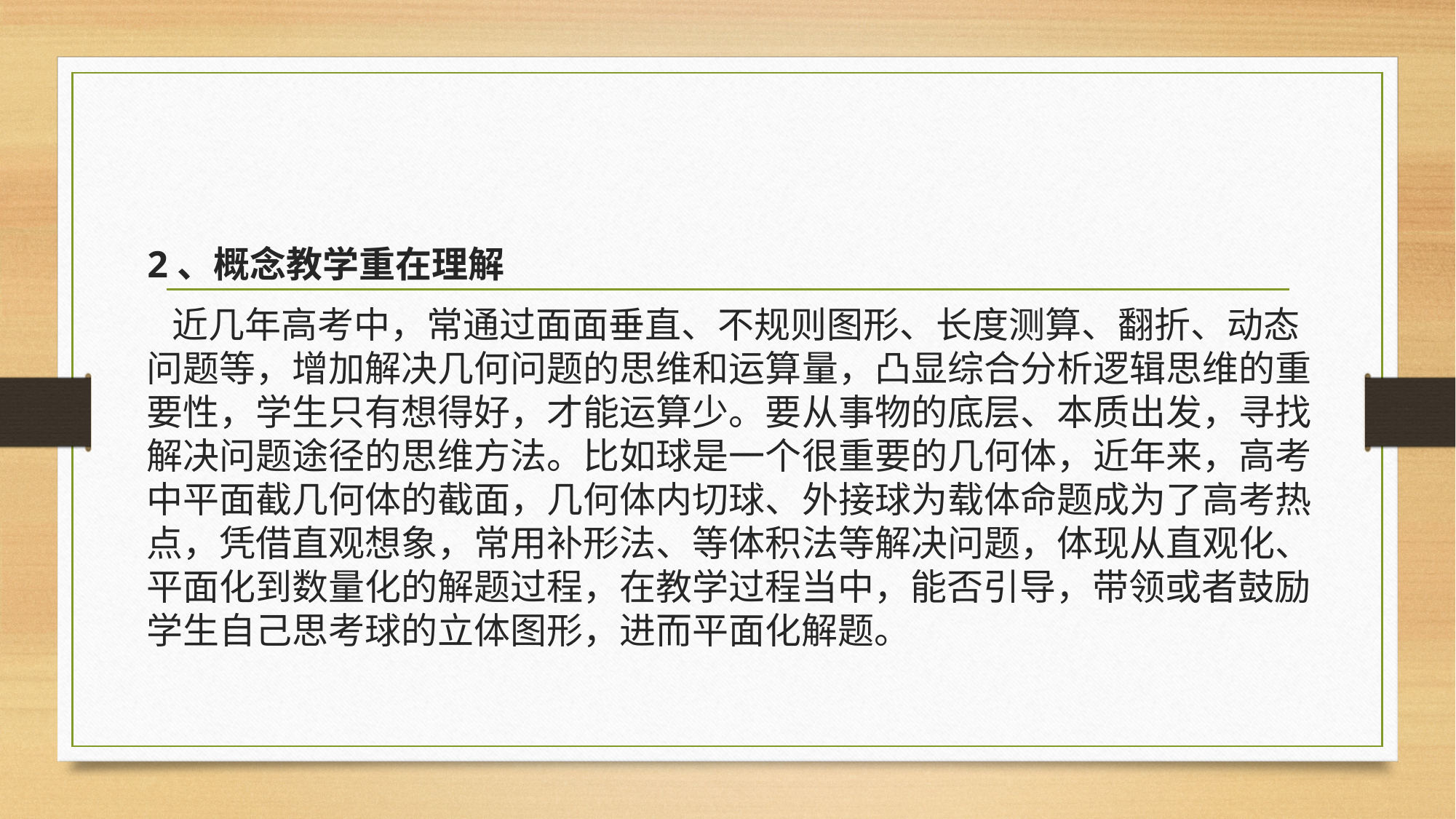

#
2、概念教学重在理解
  近几年高考中，常通过面面垂直、不规则图形、长度测算、翻折、动态问题等，增加解决几何问题的思维和运算量，凸显综合分析逻辑思维的重要性，学生只有想得好，才能运算少。要从事物的底层、本质出发，寻找解决问题途径的思维方法。比如球是一个很重要的几何体，近年来，高考中平面截几何体的截面，几何体内切球、外接球为载体命题成为了高考热点，凭借直观想象，常用补形法、等体积法等解决问题，体现从直观化、平面化到数量化的解题过程，在教学过程当中，能否引导，带领或者鼓励学生自己思考球的立体图形，进而平面化解题。